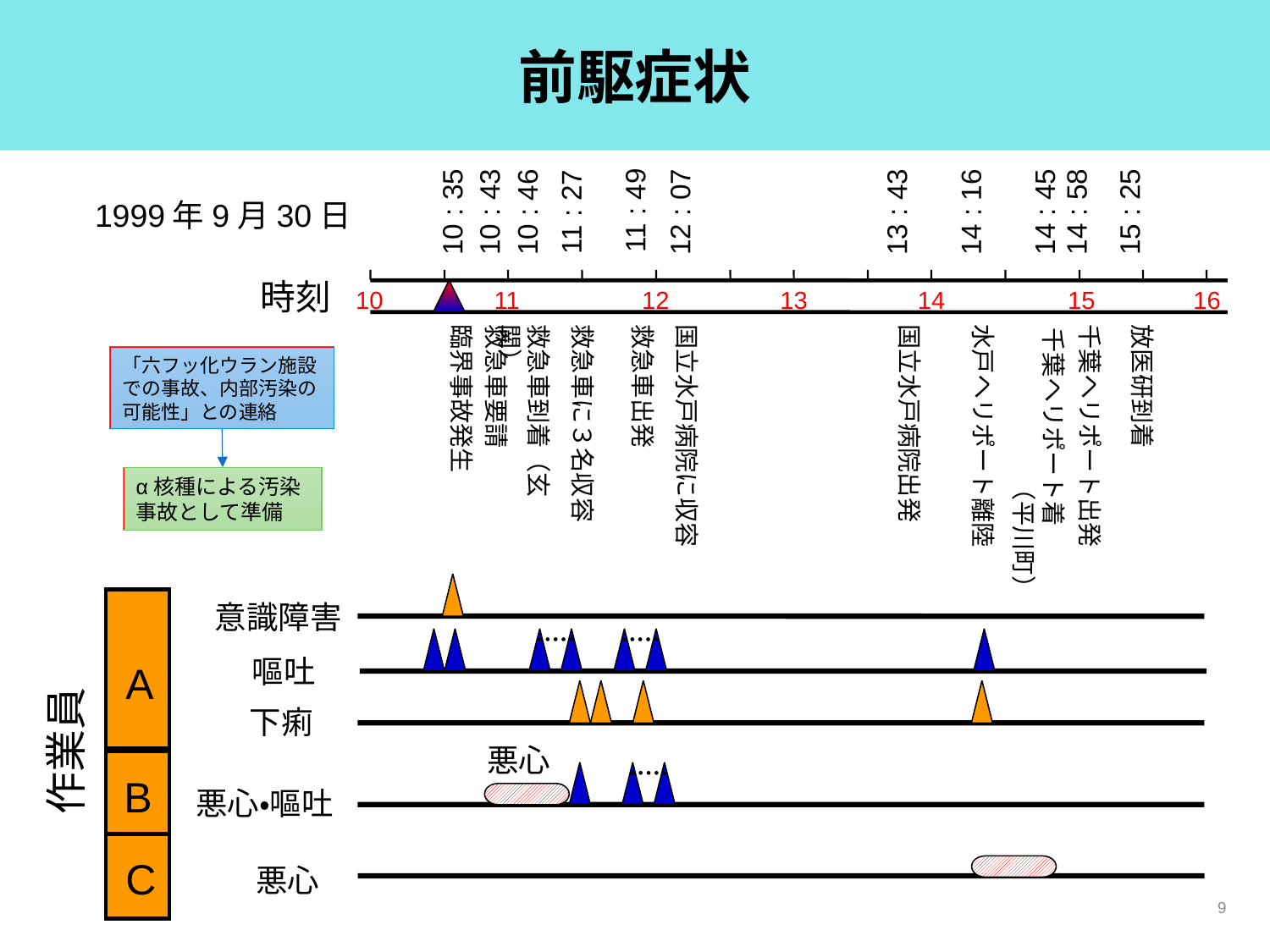

# 前駆症状
11 : 49
10 : 35
10 : 43
11 : 27
12 : 07
13 : 43
14 : 45
14 : 58
15 : 25
10 : 46
14 : 16
1999年9月30日
時刻

10
11
12
13
14
15
16

臨界事故発生
救急車要請
救急車到着（玄関）
救急車に３名収容
救急車出発
国立水戸病院に収容
国立水戸病院出発
水戸ヘリポート離陸
千葉ヘリポート出発
放医研到着
千葉ヘリポート着
　　　　　　（平川町）
「六フッ化ウラン施設での事故、内部汚染の可能性」との連絡
α核種による汚染事故として準備

A
B
C
意識障害

嘔吐

下痢
作業員

悪心

悪心・嘔吐

悪心

9